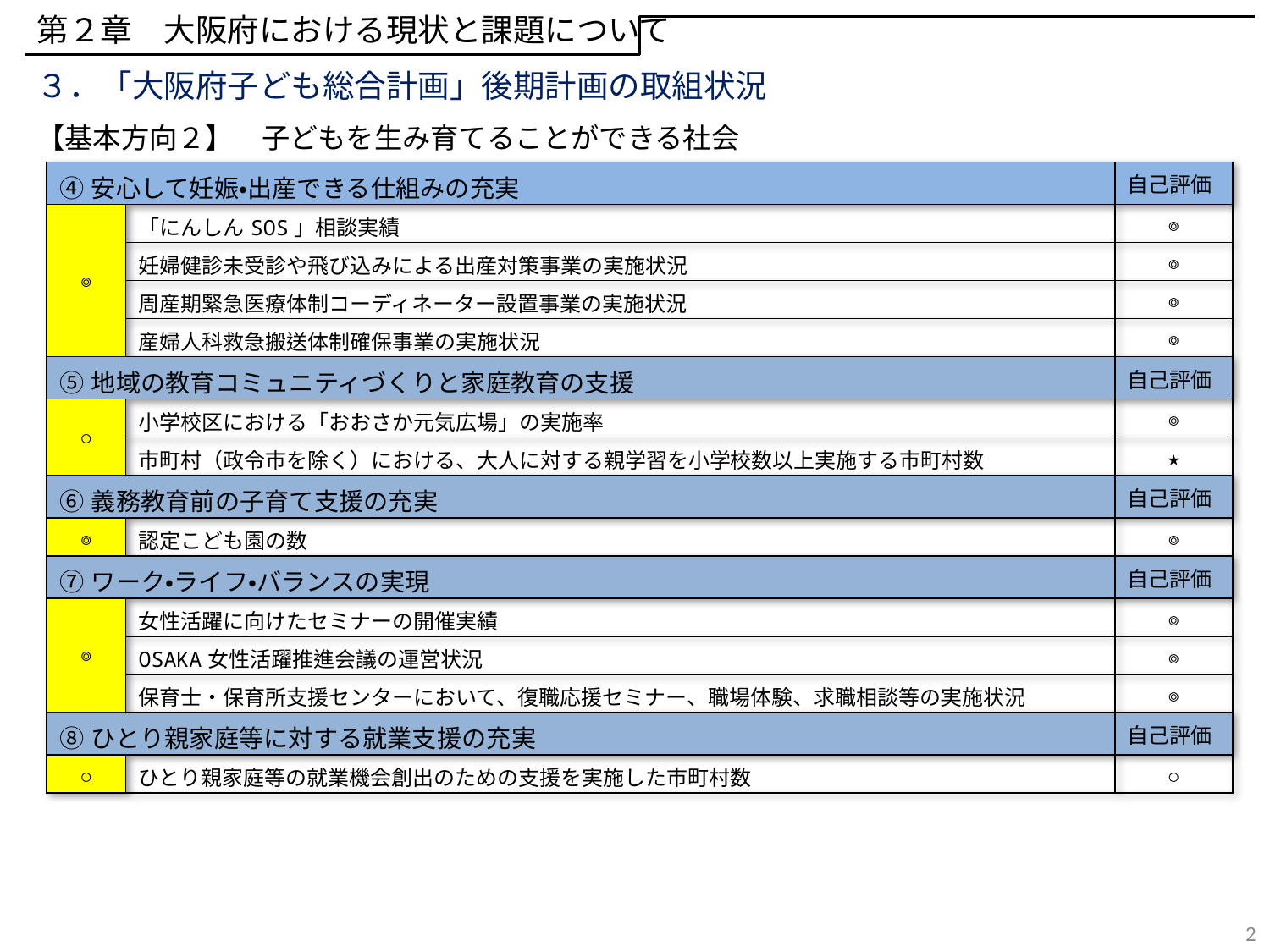

第２章　大阪府における現状と課題について
３．「大阪府子ども総合計画」後期計画の取組状況
【基本方向２】　子どもを生み育てることができる社会
| ④安心して妊娠・出産できる仕組みの充実 |  | 自己評価 |
| --- | --- | --- |
| ◎ | 「にんしんSOS」相談実績 | ◎ |
|  | 妊婦健診未受診や飛び込みによる出産対策事業の実施状況 | ◎ |
|  | 周産期緊急医療体制コーディネーター設置事業の実施状況 | ◎ |
|  | 産婦人科救急搬送体制確保事業の実施状況 | ◎ |
| ⑤地域の教育コミュニティづくりと家庭教育の支援 |  | 自己評価 |
| ○ | 小学校区における「おおさか元気広場」の実施率 | ◎ |
|  | 市町村（政令市を除く）における、大人に対する親学習を小学校数以上実施する市町村数 | ★ |
| ⑥義務教育前の子育て支援の充実 |  | 自己評価 |
| ◎ | 認定こども園の数 | ◎ |
| ⑦ワーク・ライフ・バランスの実現 |  | 自己評価 |
| ◎ | 女性活躍に向けたセミナーの開催実績 | ◎ |
|  | OSAKA女性活躍推進会議の運営状況 | ◎ |
|  | 保育士・保育所支援センターにおいて、復職応援セミナー、職場体験、求職相談等の実施状況 | ◎ |
| ⑧ひとり親家庭等に対する就業支援の充実 |  | 自己評価 |
| ○ | ひとり親家庭等の就業機会創出のための支援を実施した市町村数 | ○ |
2